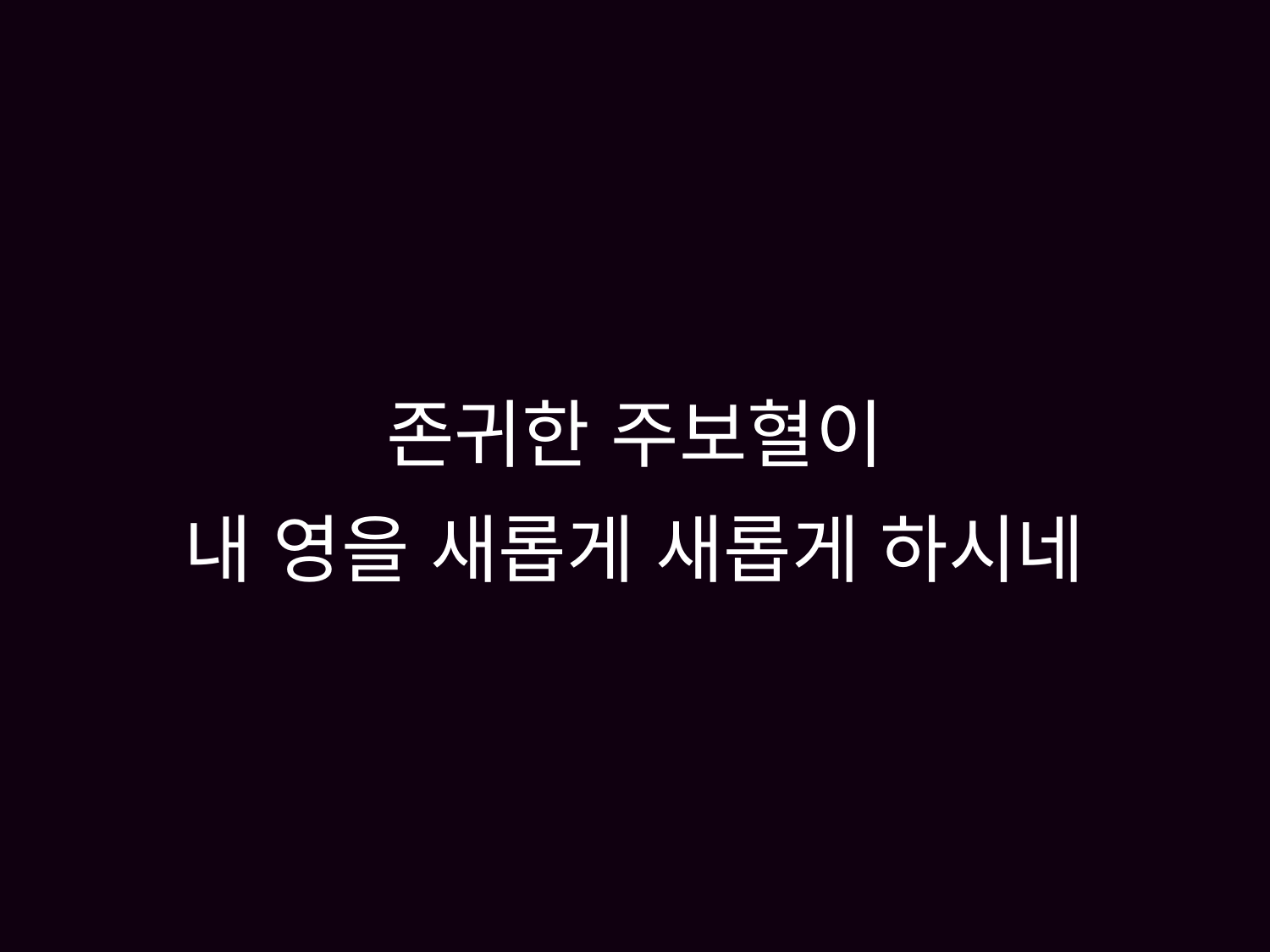

# 존귀한 주보혈이 내 영을 새롭게 새롭게 하시네